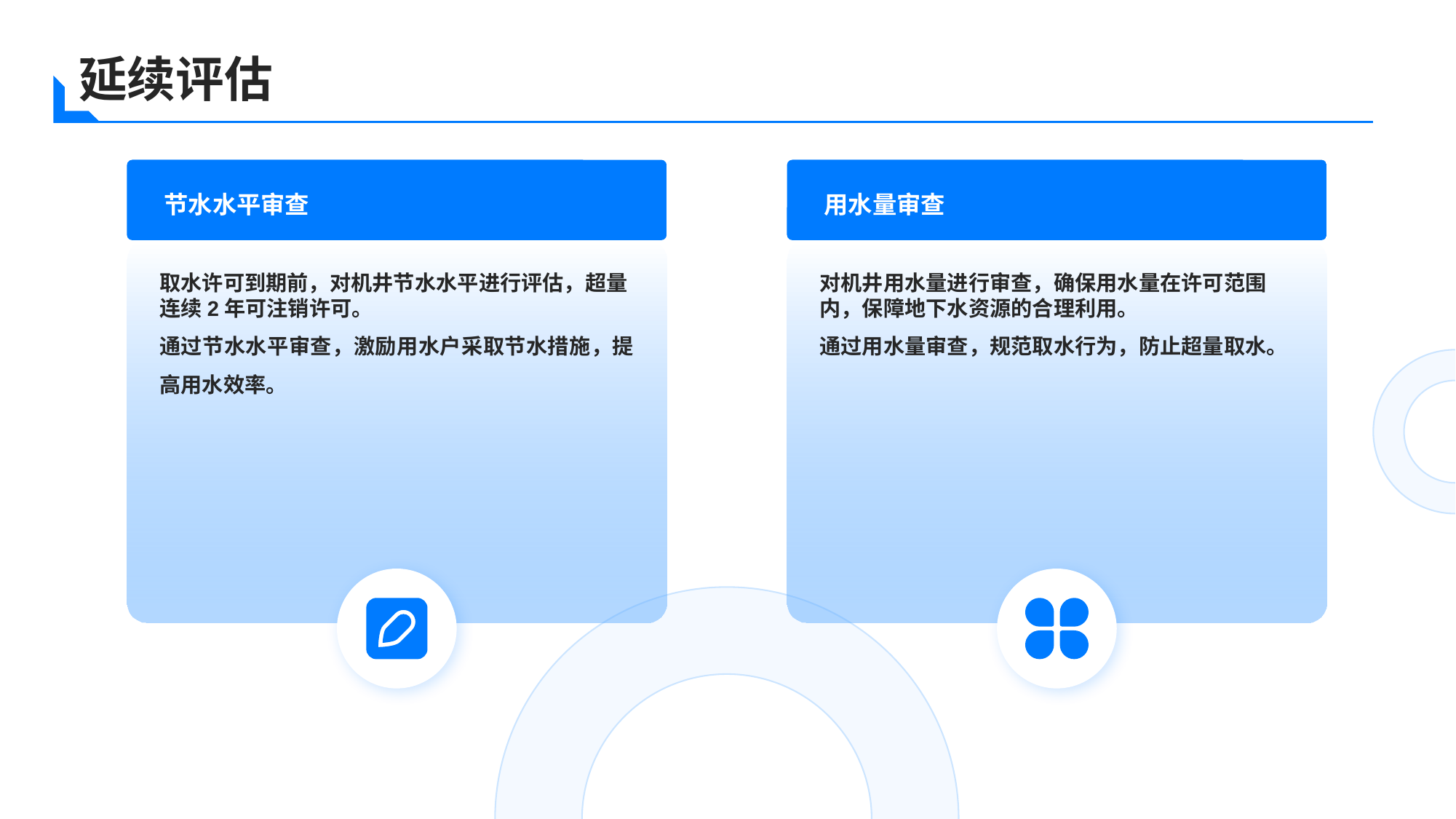

延续评估

节水水平审查

用水量审查

取水许可到期前，对机井节水水平进行评估，超量连续2年可注销许可。
通过节水水平审查，激励用水户采取节水措施，提高用水效率。
对机井用水量进行审查，确保用水量在许可范围内，保障地下水资源的合理利用。
通过用水量审查，规范取水行为，防止超量取水。